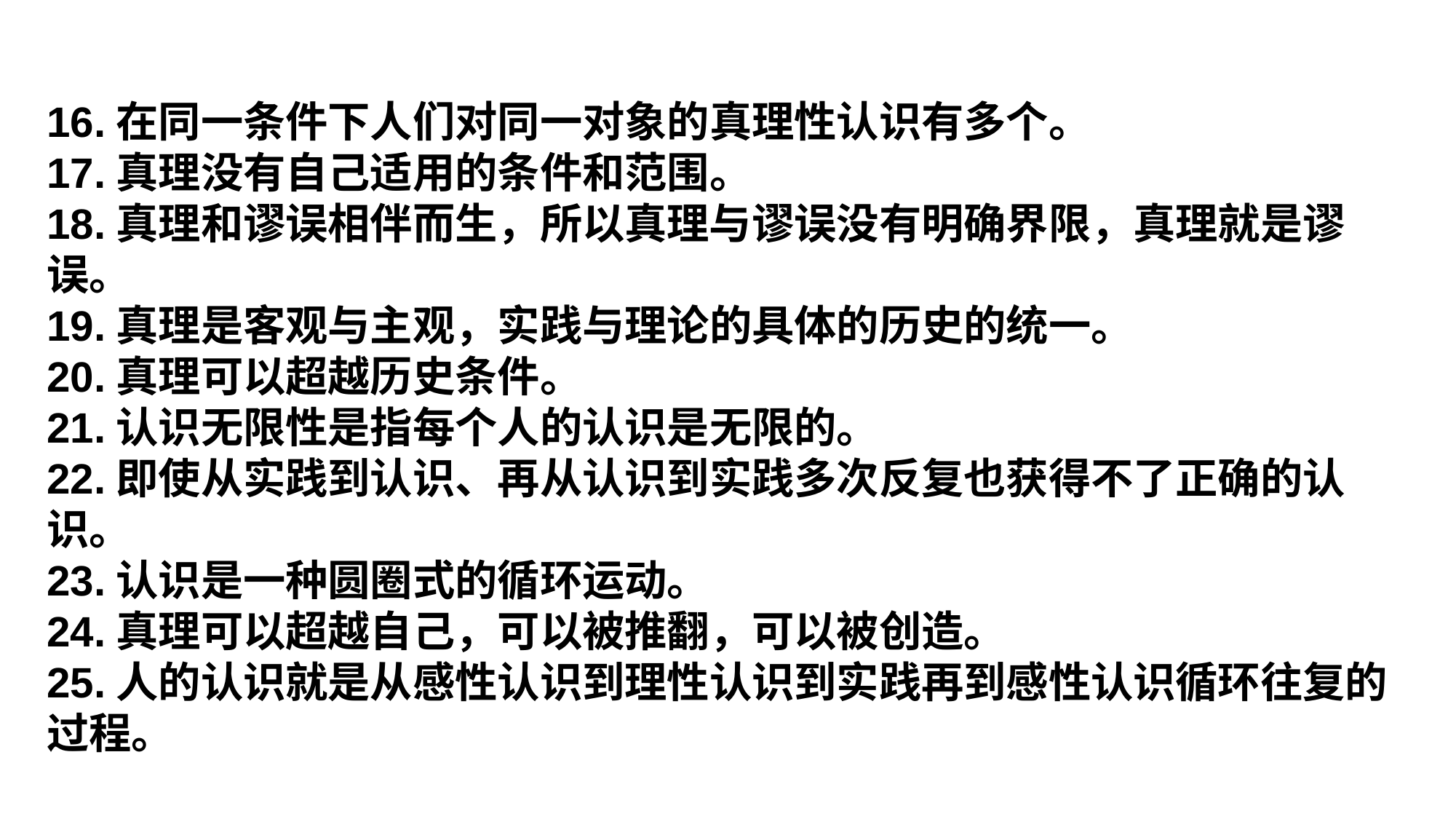

16.在同一条件下人们对同一对象的真理性认识有多个。17.真理没有自己适用的条件和范围。18.真理和谬误相伴而生，所以真理与谬误没有明确界限，真理就是谬误。19.真理是客观与主观，实践与理论的具体的历史的统一。20.真理可以超越历史条件。21.认识无限性是指每个人的认识是无限的。22.即使从实践到认识、再从认识到实践多次反复也获得不了正确的认识。23.认识是一种圆圈式的循环运动。24.真理可以超越自己，可以被推翻，可以被创造。25.人的认识就是从感性认识到理性认识到实践再到感性认识循环往复的过程。